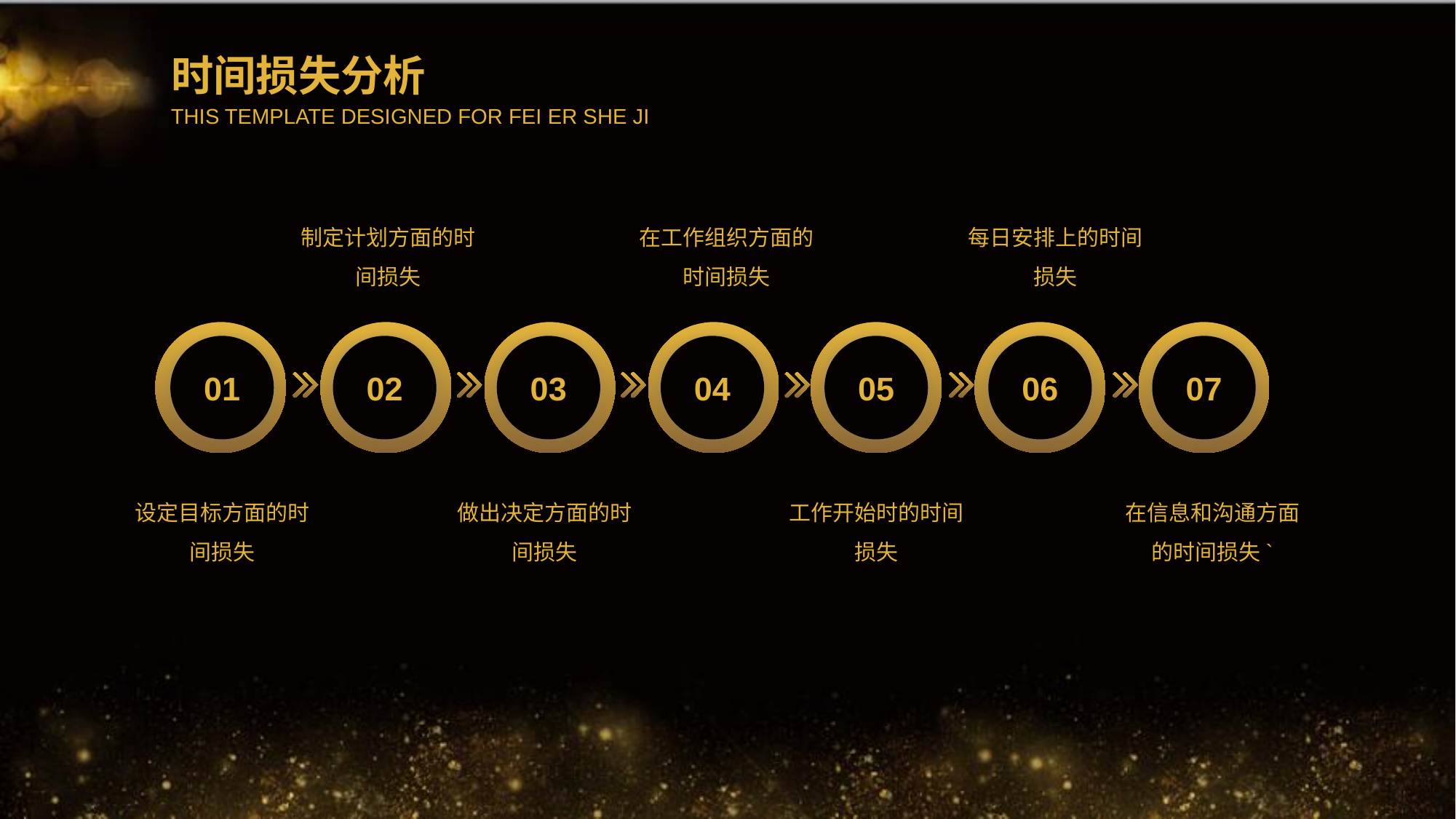

时间损失分析
THIS TEMPLATE DESIGNED FOR FEI ER SHE JI
制定计划方面的时间损失
在工作组织方面的时间损失
每日安排上的时间损失

01
02
03
04
05
06
07

设定目标方面的时间损失
做出决定方面的时间损失
工作开始时的时间损失
在信息和沟通方面的时间损失`